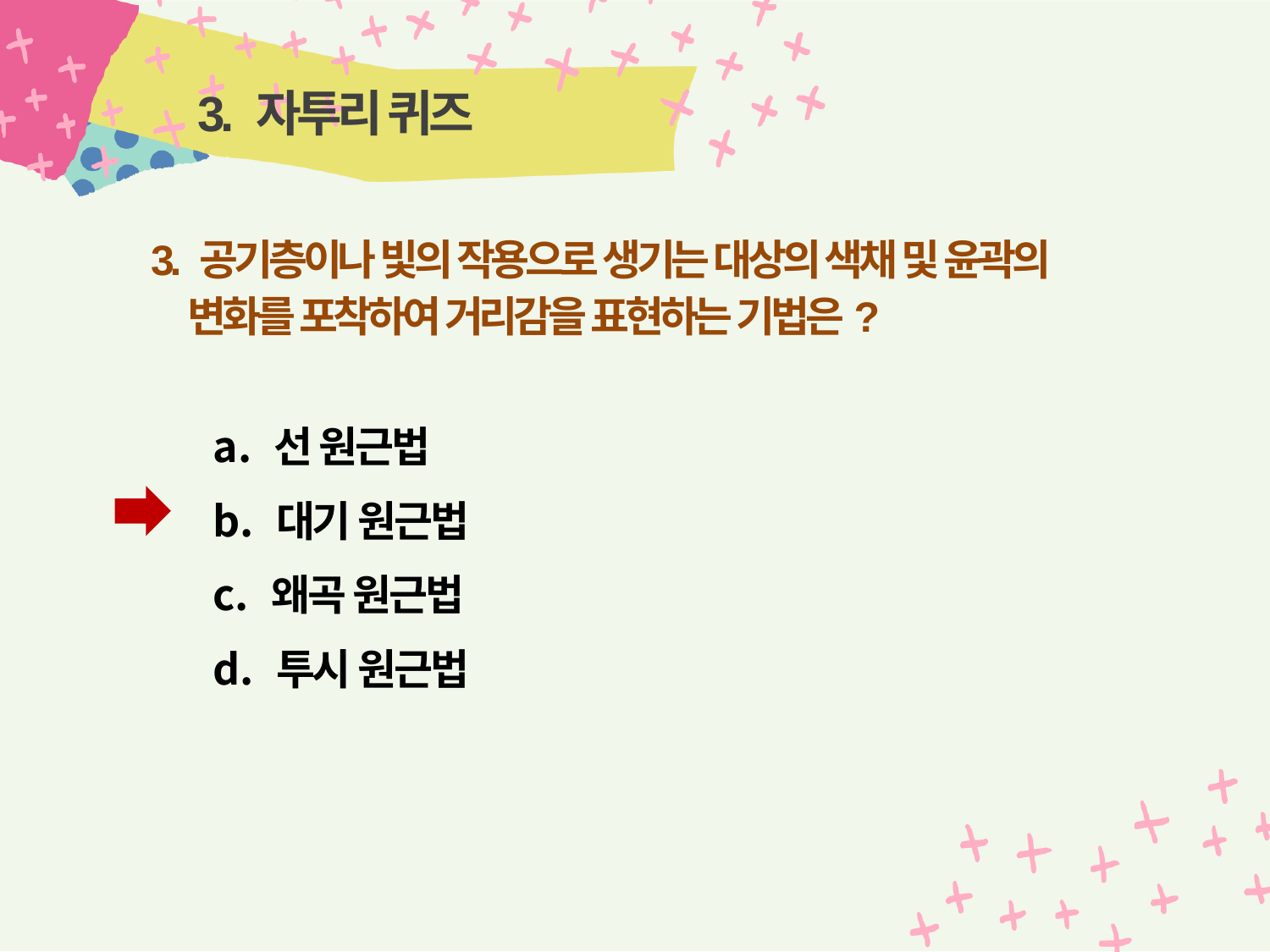

# 3. 자투리 퀴즈
3. 공기층이나 빛의 작용으로 생기는 대상의 색채 및 윤곽의 변화를 포착하여 거리감을 표현하는 기법은?

 선 원근법
 대기 원근법
 왜곡 원근법
 투시 원근법